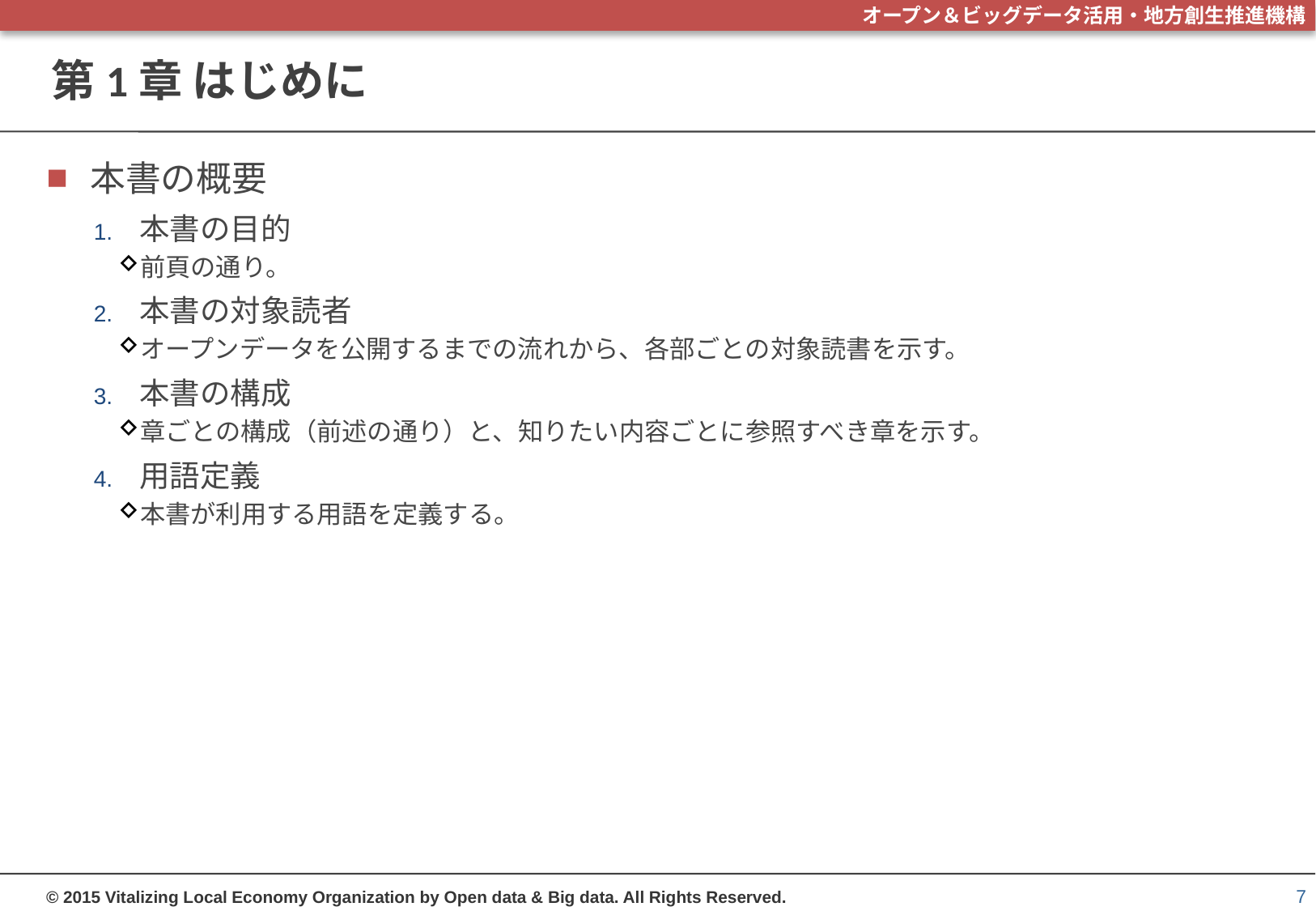

# 第1章 はじめに
本書の概要
本書の目的
前頁の通り。
本書の対象読者
オープンデータを公開するまでの流れから、各部ごとの対象読書を示す。
本書の構成
章ごとの構成（前述の通り）と、知りたい内容ごとに参照すべき章を示す。
用語定義
本書が利用する用語を定義する。
7